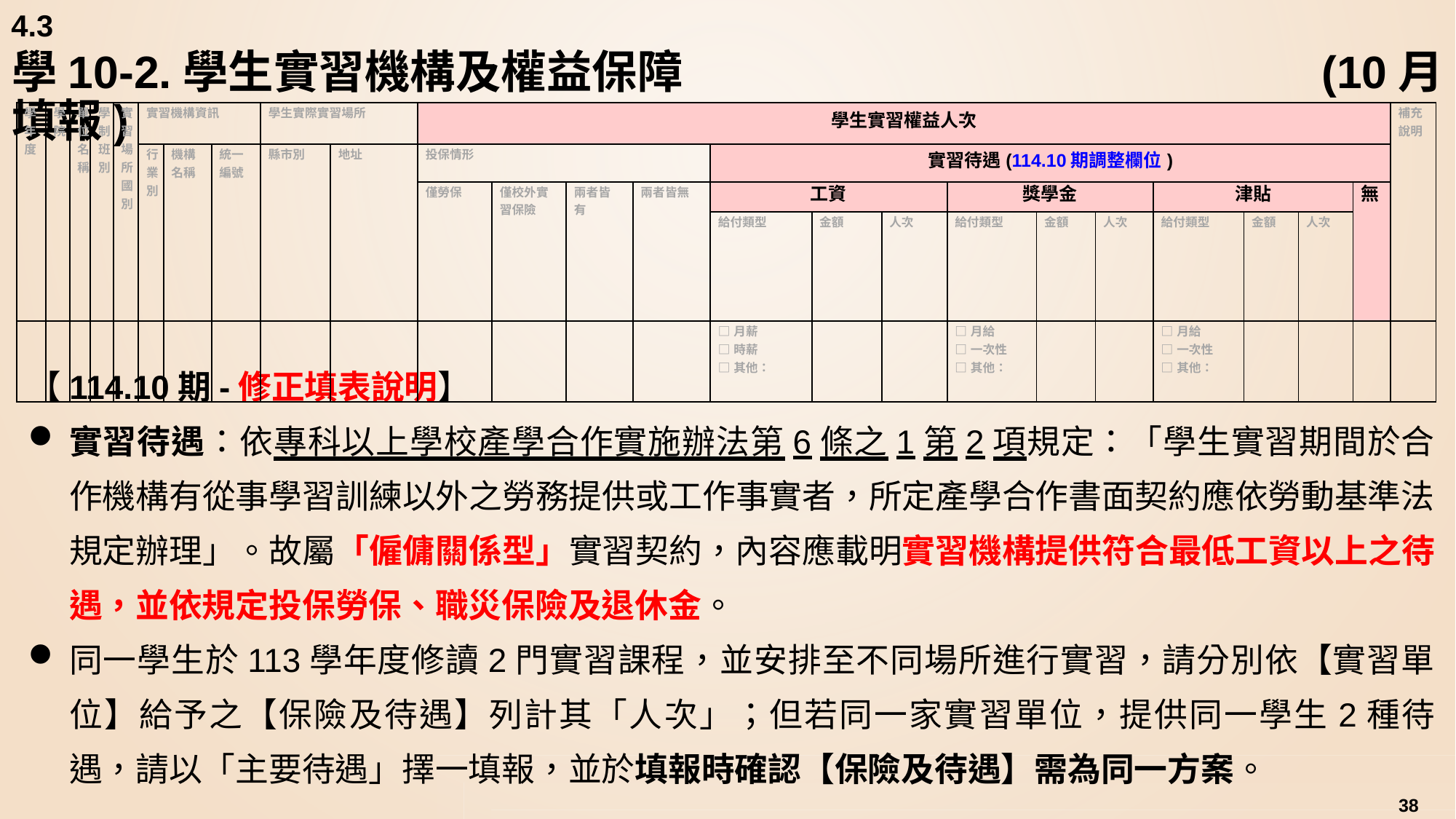

4.3
# 學10-2.學生實習機構及權益保障	   					(10月填報)
| 學年度 | 學院 | 單位名稱 | 學制班別 | 實習場所國別 | 實習機構資訊 |  |  | 學生實際實習場所 |  | 學生實習權益人次 |  |  |  |  |  |  |  |  |  |  |  |  |  | 補充說明 |
| --- | --- | --- | --- | --- | --- | --- | --- | --- | --- | --- | --- | --- | --- | --- | --- | --- | --- | --- | --- | --- | --- | --- | --- | --- |
|  |  |  |  |  | 行業別 | 機構名稱 | 統一編號 | 縣市別 | 地址 | 投保情形 |  |  |  | 實習待遇(114.10期調整欄位) |  |  |  |  |  |  |  |  |  |  |
|  |  |  |  |  |  |  |  |  |  | 僅勞保 | 僅校外實習保險 | 兩者皆有 | 兩者皆無 | 工資 |  |  | 獎學金 |  |  | 津貼 |  |  | 無 |  |
|  |  |  |  |  |  |  |  |  |  |  |  |  |  | 給付類型 | 金額 | 人次 | 給付類型 | 金額 | 人次 | 給付類型 | 金額 | 人次 |  |  |
|  |  |  |  |  |  |  |  |  |  |  |  |  |  | □月薪 □時薪 □其他： |  |  | □月給 □一次性 □其他： |  |  | □月給 □一次性 □其他： |  |  |  |  |
【114.10期-修正填表說明】
實習待遇：依專科以上學校產學合作實施辦法第6條之1第2項規定：「學生實習期間於合作機構有從事學習訓練以外之勞務提供或工作事實者，所定產學合作書面契約應依勞動基準法規定辦理」。故屬「僱傭關係型」實習契約，內容應載明實習機構提供符合最低工資以上之待遇，並依規定投保勞保、職災保險及退休金。
同一學生於113學年度修讀2門實習課程，並安排至不同場所進行實習，請分別依【實習單位】給予之【保險及待遇】列計其「人次」；但若同一家實習單位，提供同一學生2種待遇，請以「主要待遇」擇一填報，並於填報時確認【保險及待遇】需為同一方案。